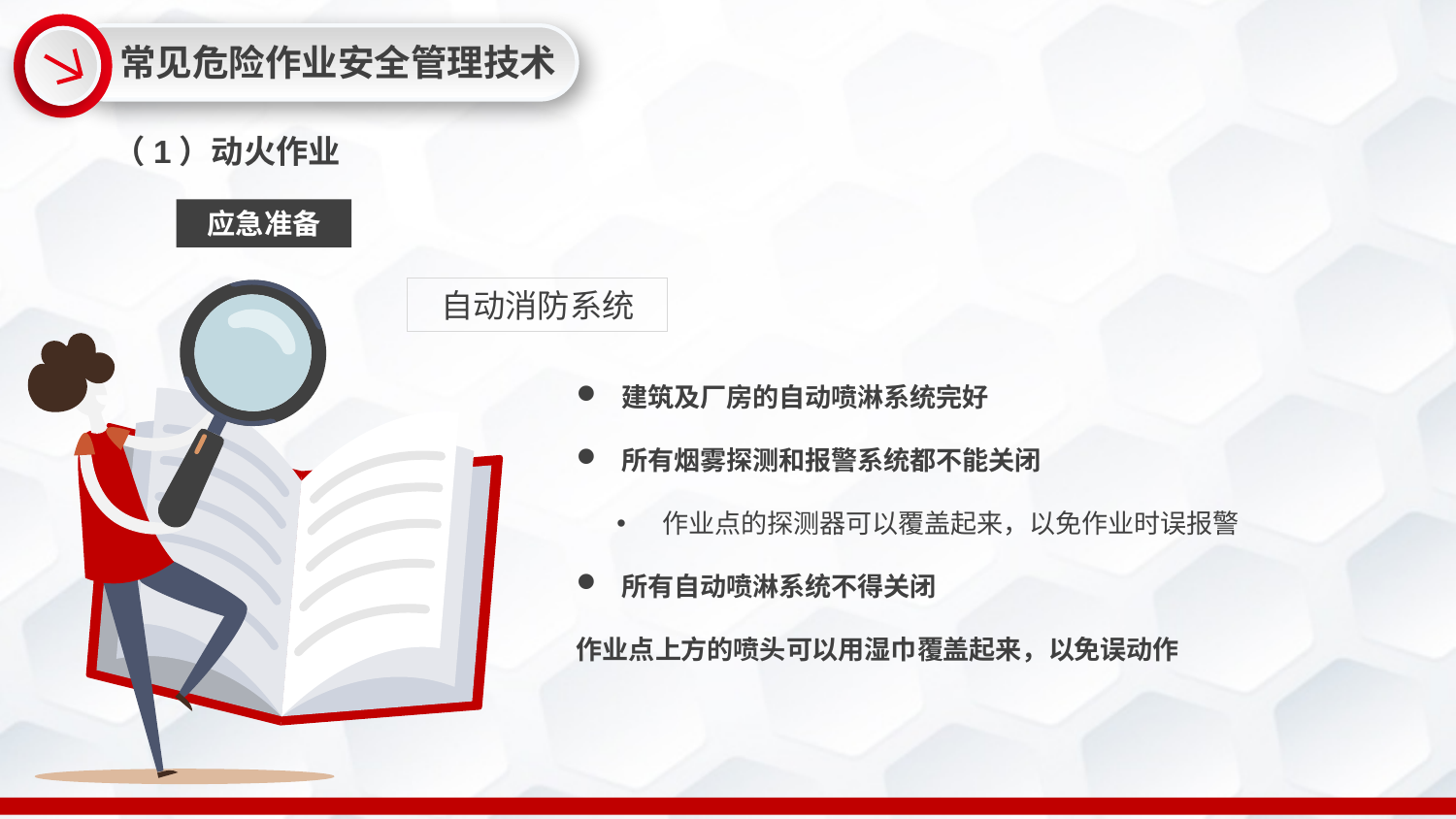

常见危险作业安全管理技术
（1）动火作业
应急准备

自动消防系统
建筑及厂房的自动喷淋系统完好
所有烟雾探测和报警系统都不能关闭
作业点的探测器可以覆盖起来，以免作业时误报警
所有自动喷淋系统不得关闭
作业点上方的喷头可以用湿巾覆盖起来，以免误动作